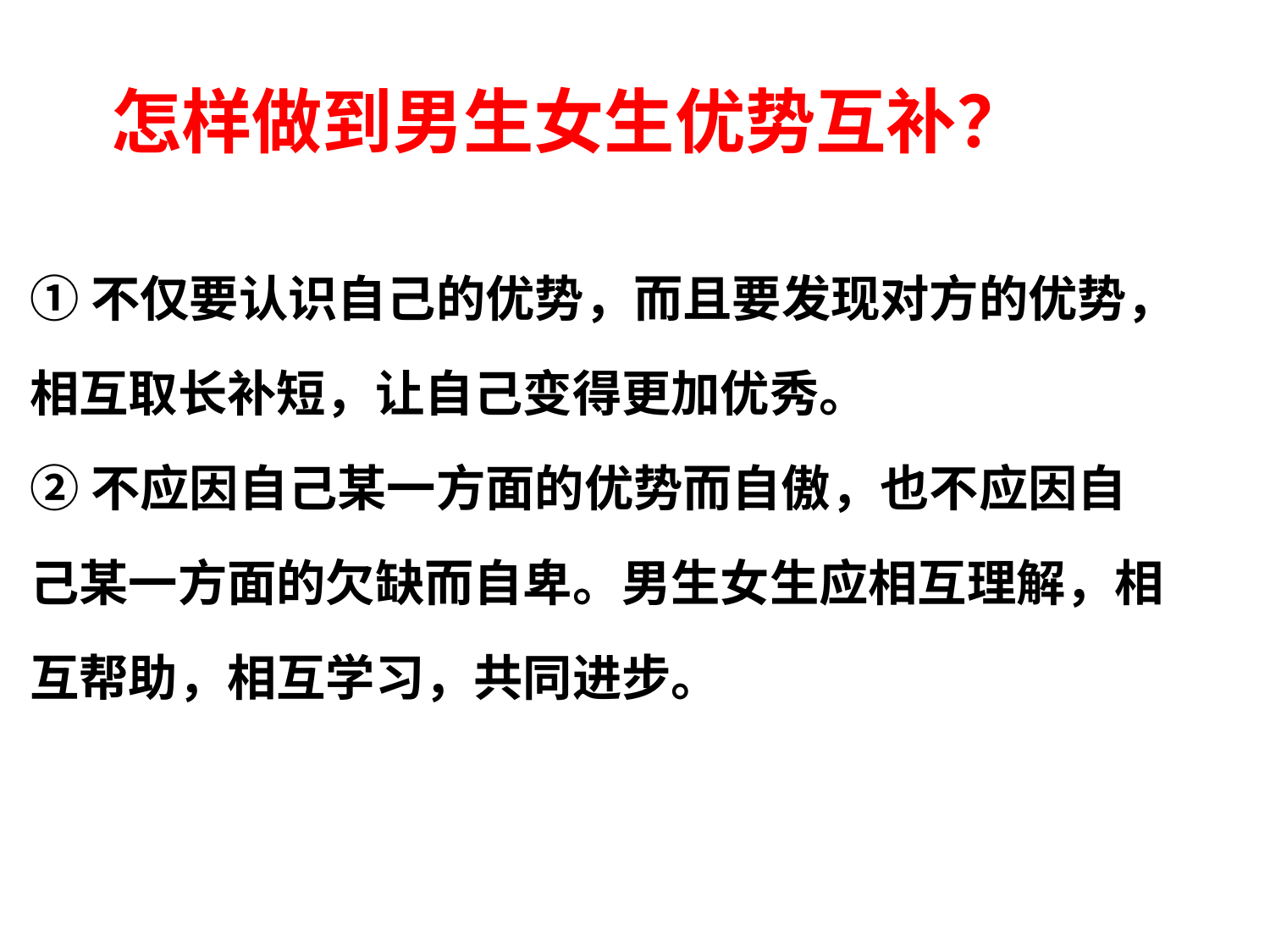

# 怎样做到男生女生优势互补？

①不仅要认识自己的优势，而且要发现对方的优势，相互取长补短，让自己变得更加优秀。
②不应因自己某一方面的优势而自傲，也不应因自己某一方面的欠缺而自卑。男生女生应相互理解，相互帮助，相互学习，共同进步。